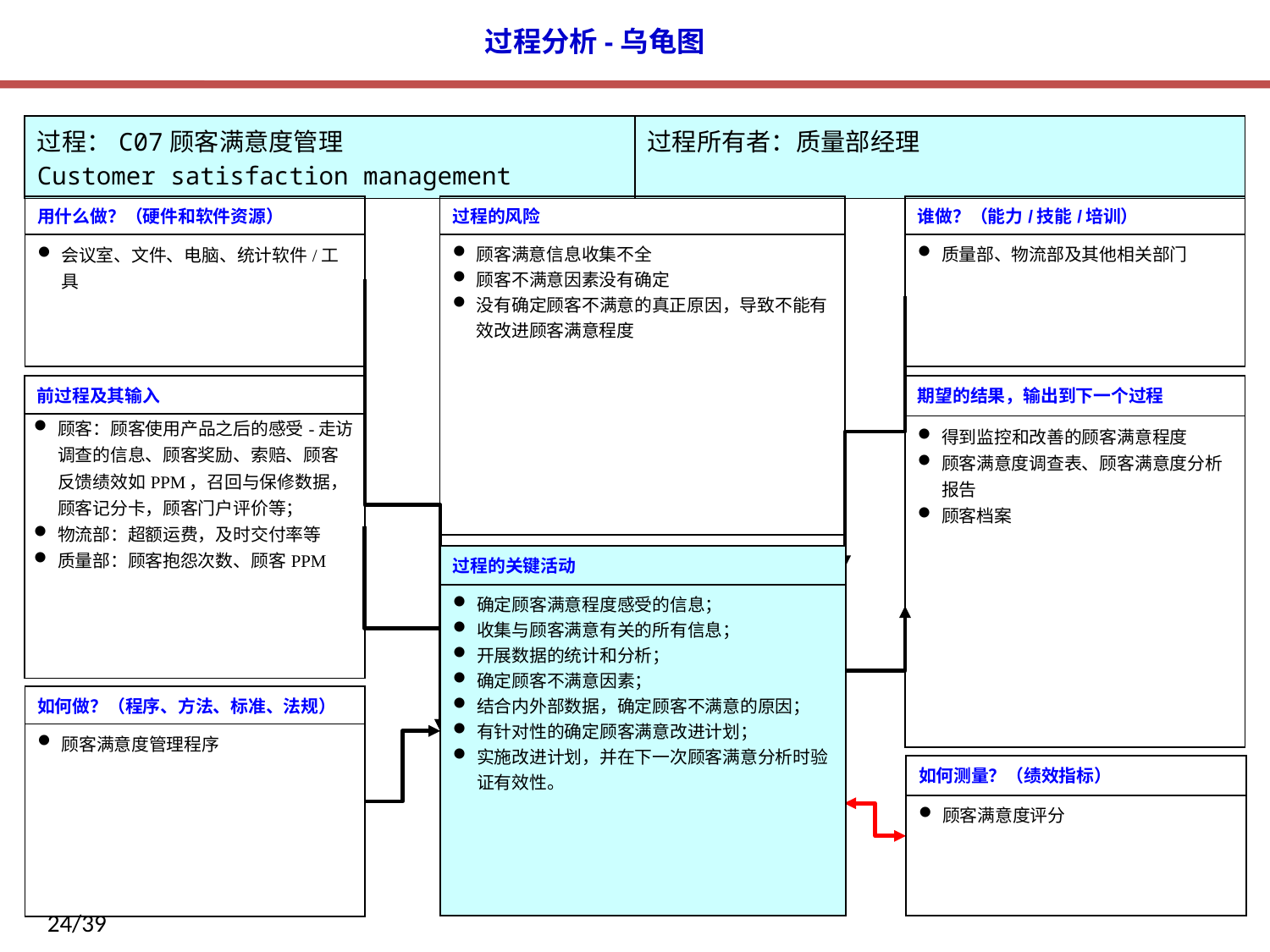

| 过程：C07顾客满意度管理 Customer satisfaction management | 过程所有者：质量部经理 |
| --- | --- |
| 用什么做？（硬件和软件资源） |
| --- |
| 会议室、文件、电脑、统计软件/工具 |
| 过程的风险 |
| --- |
| 顾客满意信息收集不全 顾客不满意因素没有确定 没有确定顾客不满意的真正原因，导致不能有效改进顾客满意程度 |
| 谁做？（能力/技能/培训） |
| --- |
| 质量部、物流部及其他相关部门 |
| 前过程及其输入 |
| --- |
| 顾客：顾客使用产品之后的感受-走访调查的信息、顾客奖励、索赔、顾客反馈绩效如PPM，召回与保修数据，顾客记分卡，顾客门户评价等； 物流部：超额运费，及时交付率等 质量部：顾客抱怨次数、顾客PPM |
| 期望的结果，输出到下一个过程 |
| --- |
| 得到监控和改善的顾客满意程度 顾客满意度调查表、顾客满意度分析报告 顾客档案 |
| 过程的关键活动 |
| --- |
| 确定顾客满意程度感受的信息； 收集与顾客满意有关的所有信息； 开展数据的统计和分析； 确定顾客不满意因素； 结合内外部数据，确定顾客不满意的原因； 有针对性的确定顾客满意改进计划； 实施改进计划，并在下一次顾客满意分析时验证有效性。 |
| 如何做？（程序、方法、标准、法规） |
| --- |
| 顾客满意度管理程序 |
| 如何测量？（绩效指标） |
| --- |
| 顾客满意度评分 |
24/39